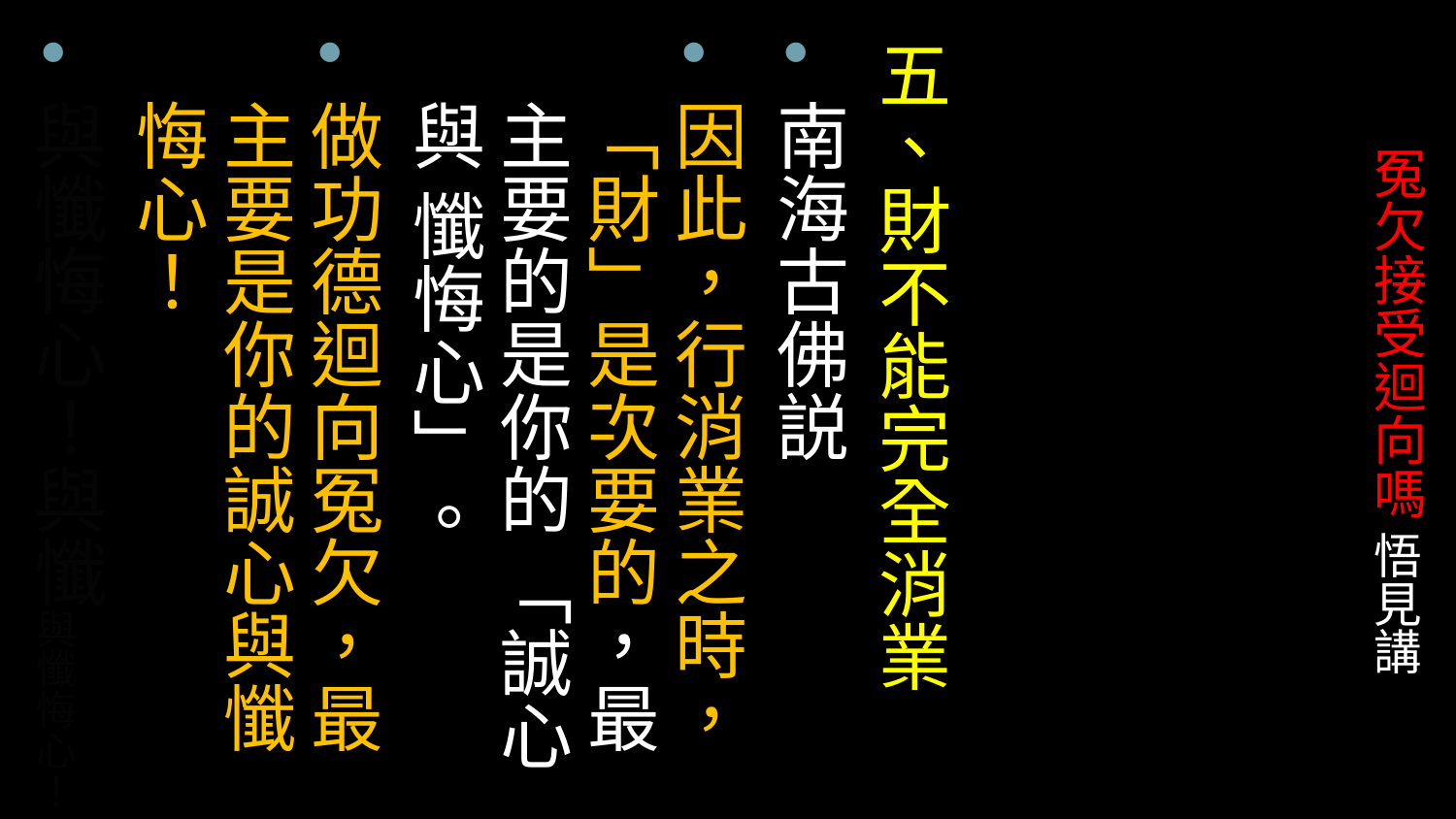

五、財不能完全消業
南海古佛説
因此，行消業之時，「財」是次要的，最主要的是你的 「誠心與 懺悔心」。
做功德迴向冤欠，最主要是你的誠心與懺悔心！
與懺悔心！與懺與懺悔心！
# 冤欠接受迴向嗎 悟見講